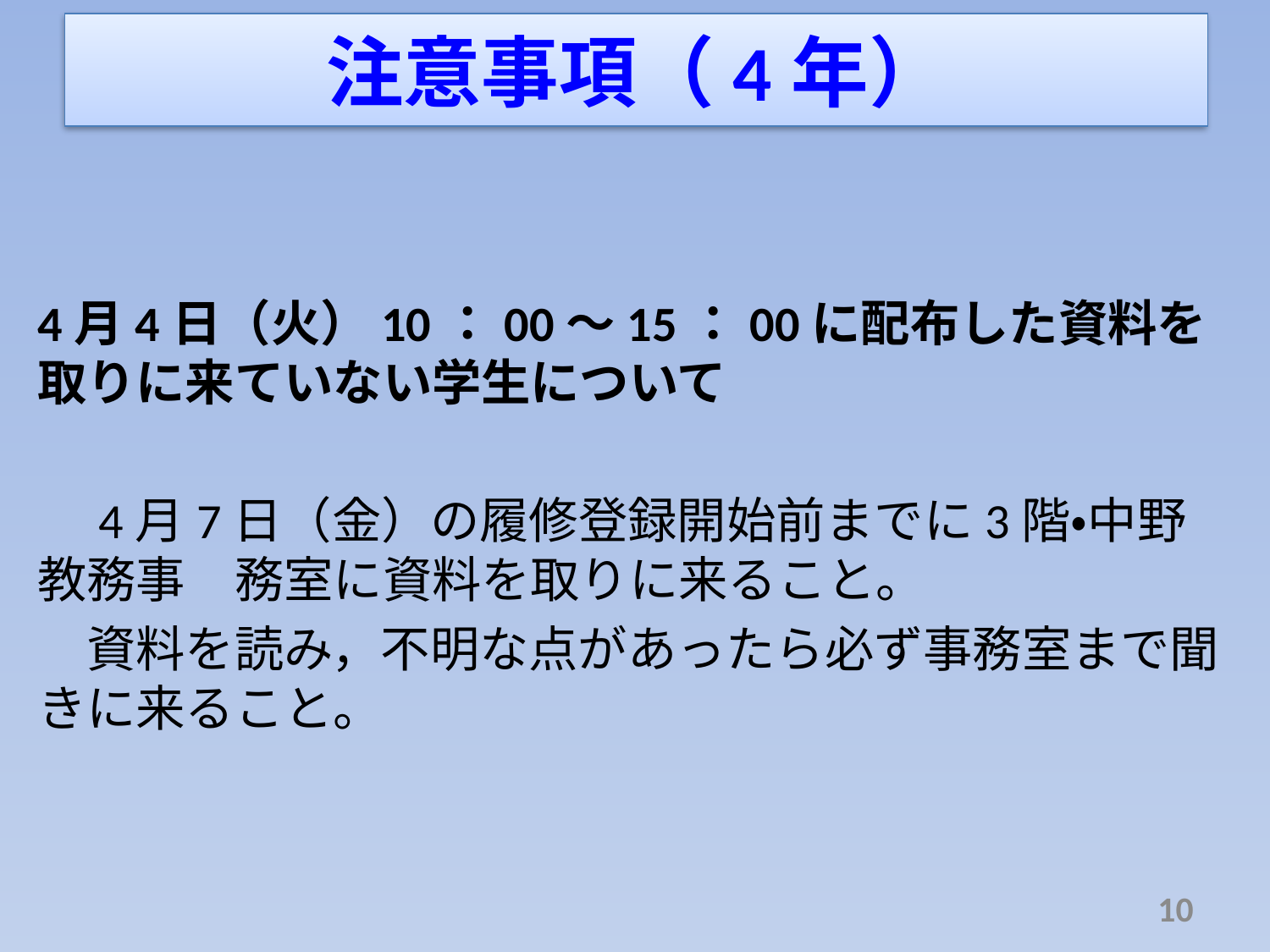

# 注意事項（4年）
4月4日（火）10：00～15：00に配布した資料を取りに来ていない学生について

　4月7日（金）の履修登録開始前までに3階・中野教務事　務室に資料を取りに来ること。
　資料を読み，不明な点があったら必ず事務室まで聞きに来ること。

10